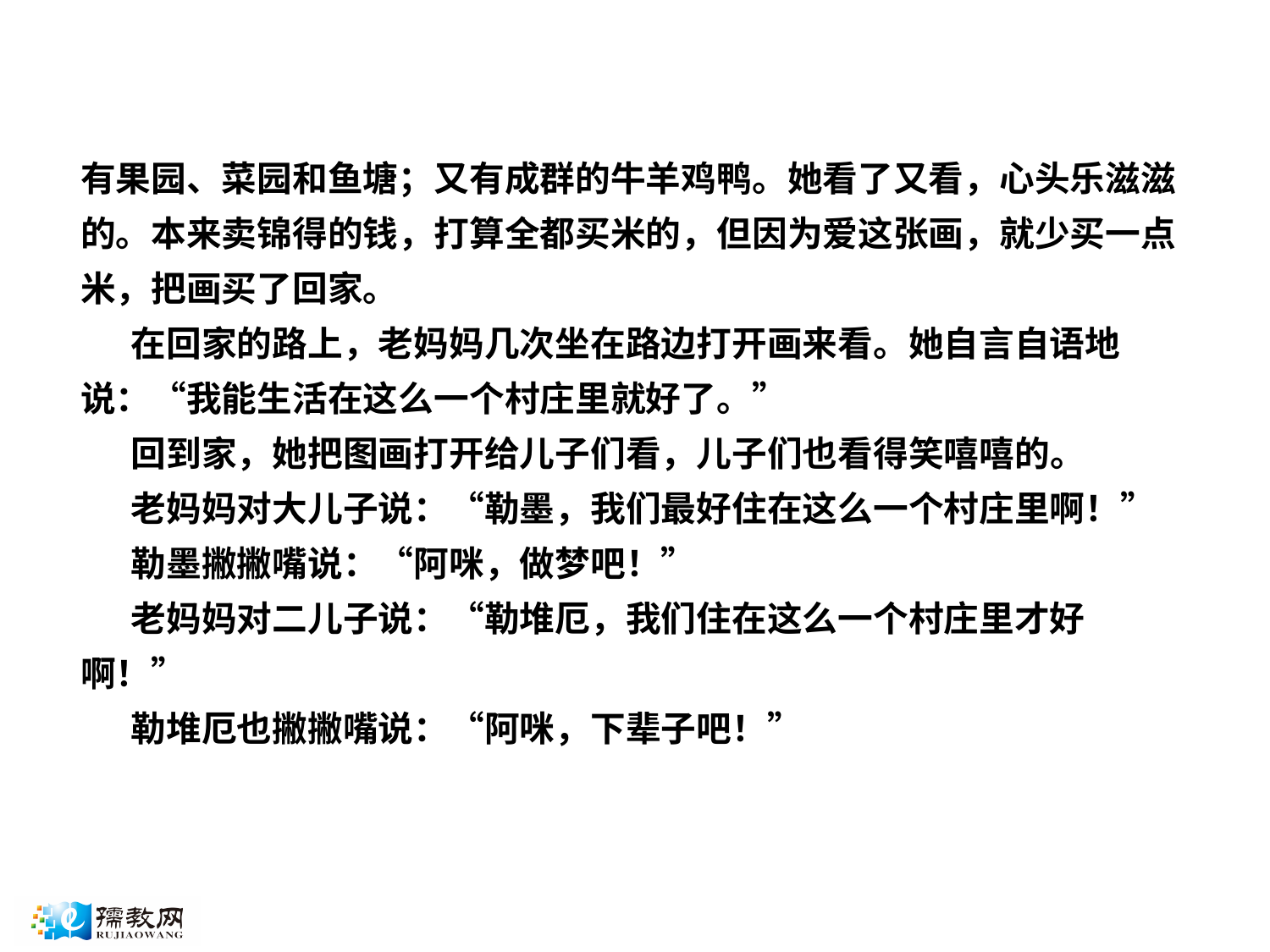

有果园、菜园和鱼塘；又有成群的牛羊鸡鸭。她看了又看，心头乐滋滋的。本来卖锦得的钱，打算全都买米的，但因为爱这张画，就少买一点米，把画买了回家。
在回家的路上，老妈妈几次坐在路边打开画来看。她自言自语地说：“我能生活在这么一个村庄里就好了。”
回到家，她把图画打开给儿子们看，儿子们也看得笑嘻嘻的。
老妈妈对大儿子说：“勒墨，我们最好住在这么一个村庄里啊！”
勒墨撇撇嘴说：“阿咪，做梦吧！”
老妈妈对二儿子说：“勒堆厄，我们住在这么一个村庄里才好啊！”
勒堆厄也撇撇嘴说：“阿咪，下辈子吧！”